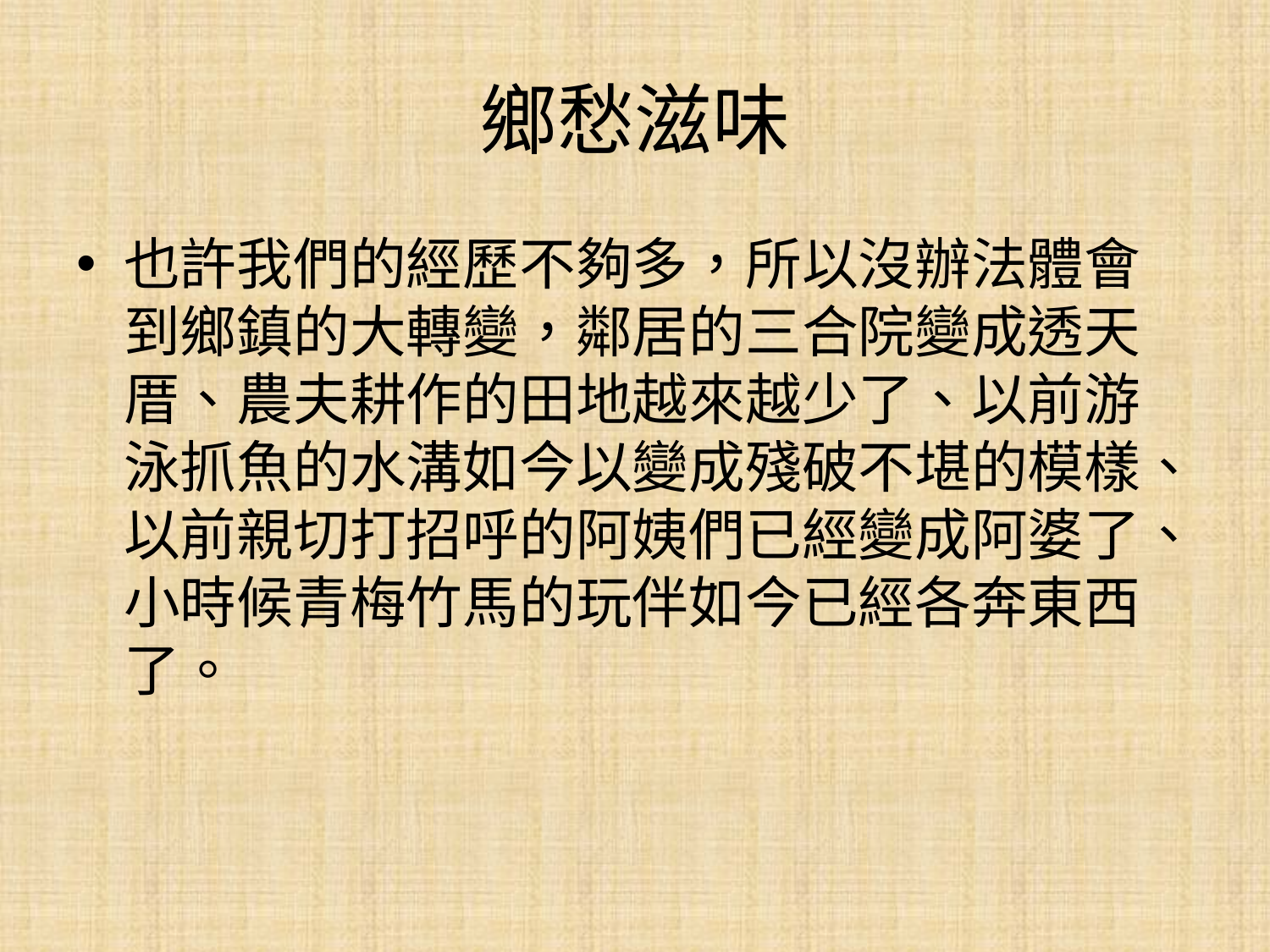

# 鄉愁滋味
也許我們的經歷不夠多，所以沒辦法體會到鄉鎮的大轉變，鄰居的三合院變成透天厝、農夫耕作的田地越來越少了、以前游泳抓魚的水溝如今以變成殘破不堪的模樣、以前親切打招呼的阿姨們已經變成阿婆了、小時候青梅竹馬的玩伴如今已經各奔東西了。